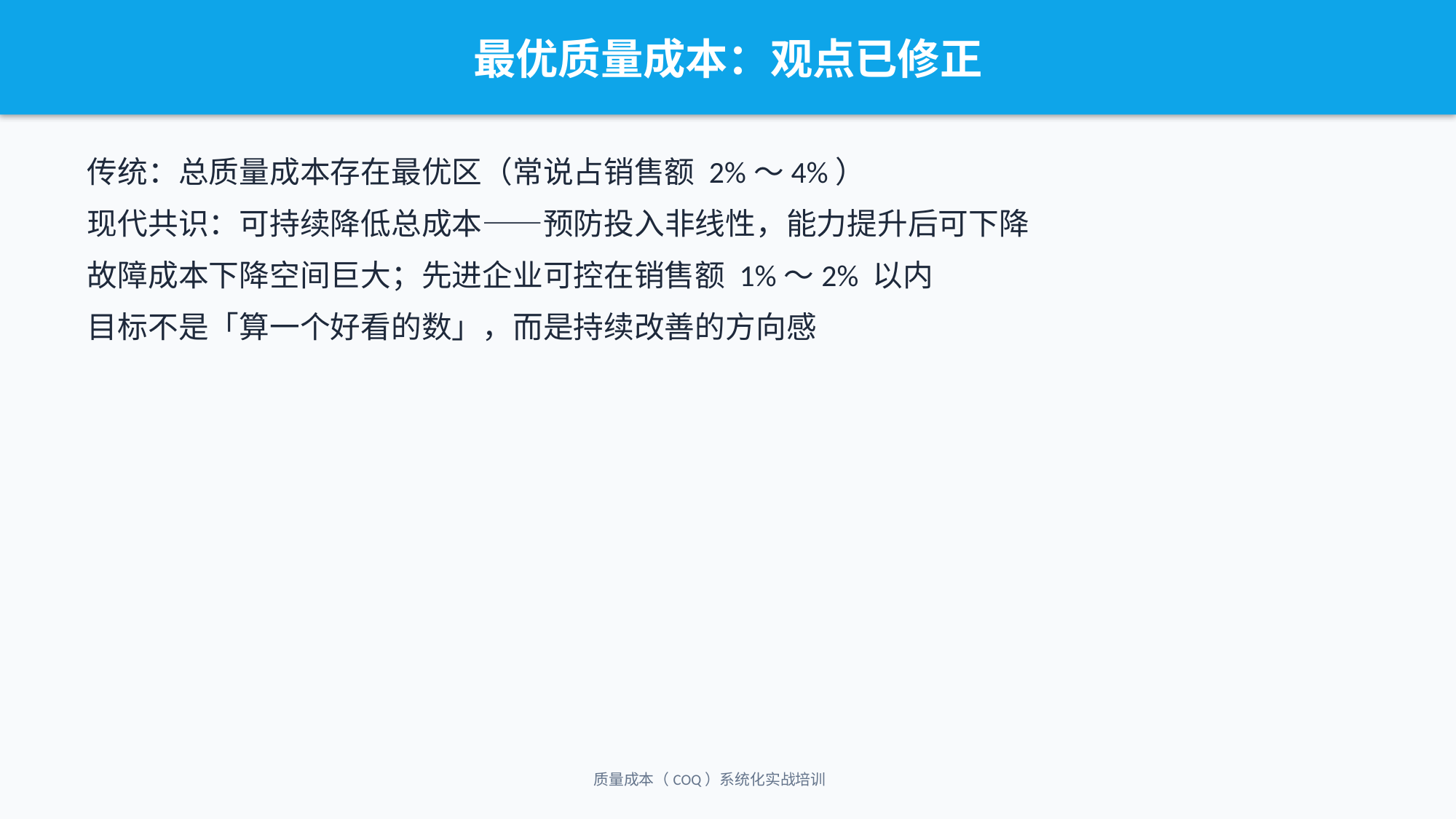

最优质量成本：观点已修正
传统：总质量成本存在最优区（常说占销售额 2%～4%）
现代共识：可持续降低总成本——预防投入非线性，能力提升后可下降
故障成本下降空间巨大；先进企业可控在销售额 1%～2% 以内
目标不是「算一个好看的数」，而是持续改善的方向感
质量成本（COQ）系统化实战培训